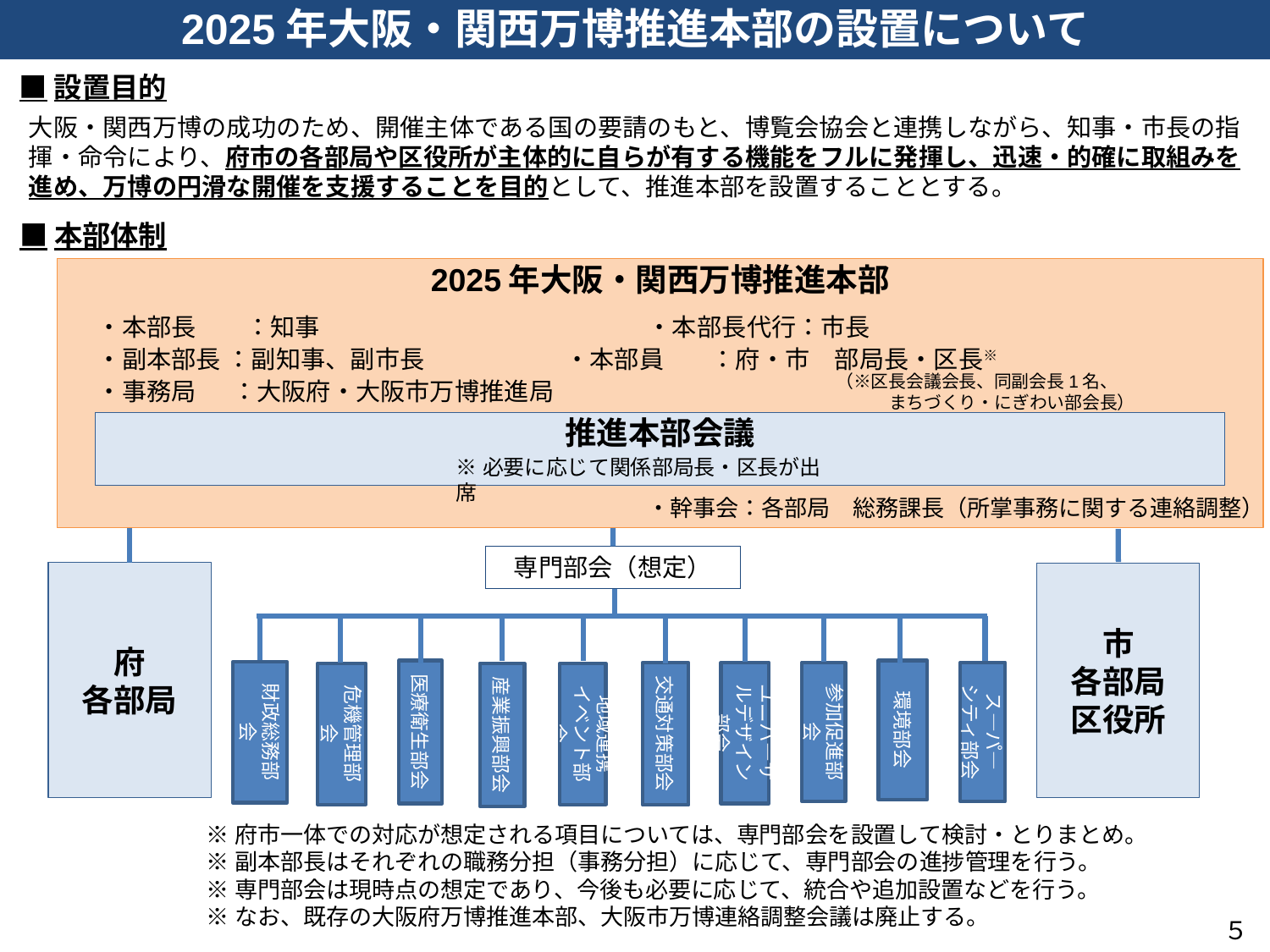

2025年大阪・関西万博推進本部の設置について
■設置目的
大阪・関西万博の成功のため、開催主体である国の要請のもと、博覧会協会と連携しながら、知事・市長の指揮・命令により、府市の各部局や区役所が主体的に自らが有する機能をフルに発揮し、迅速・的確に取組みを進め、万博の円滑な開催を支援することを目的として、推進本部を設置することとする。
■本部体制

2025年大阪・関西万博推進本部

・本部長　　：知事　　　　　　　　　　　　　 ・本部長代行：市長
・副本部長 ：副知事、副市長　　　　　   ・本部員　    ：府・市　部局長・区長※
・事務局　  ：大阪府・大阪市万博推進局

（※区長会議会長、同副会長1名、
　　　まちづくり・にぎわい部会長）

推進本部会議

※必要に応じて関係部局長・区長が出席
・幹事会：各部局　総務課長（所掌事務に関する連絡調整）
専門部会（想定）
府
各部局
市
各部局
区役所
医療衛生部会
環境部会
財政総務部会
ユニバ―サルデザイン部会
ス―パ―
シティ部会
参加促進部会
交通対策部会
危機管理部会
産業振興部会
地域連携
イベント部会
※府市一体での対応が想定される項目については、専門部会を設置して検討・とりまとめ。
※副本部長はそれぞれの職務分担（事務分担）に応じて、専門部会の進捗管理を行う。
※専門部会は現時点の想定であり、今後も必要に応じて、統合や追加設置などを行う。
※なお、既存の大阪府万博推進本部、大阪市万博連絡調整会議は廃止する。
５